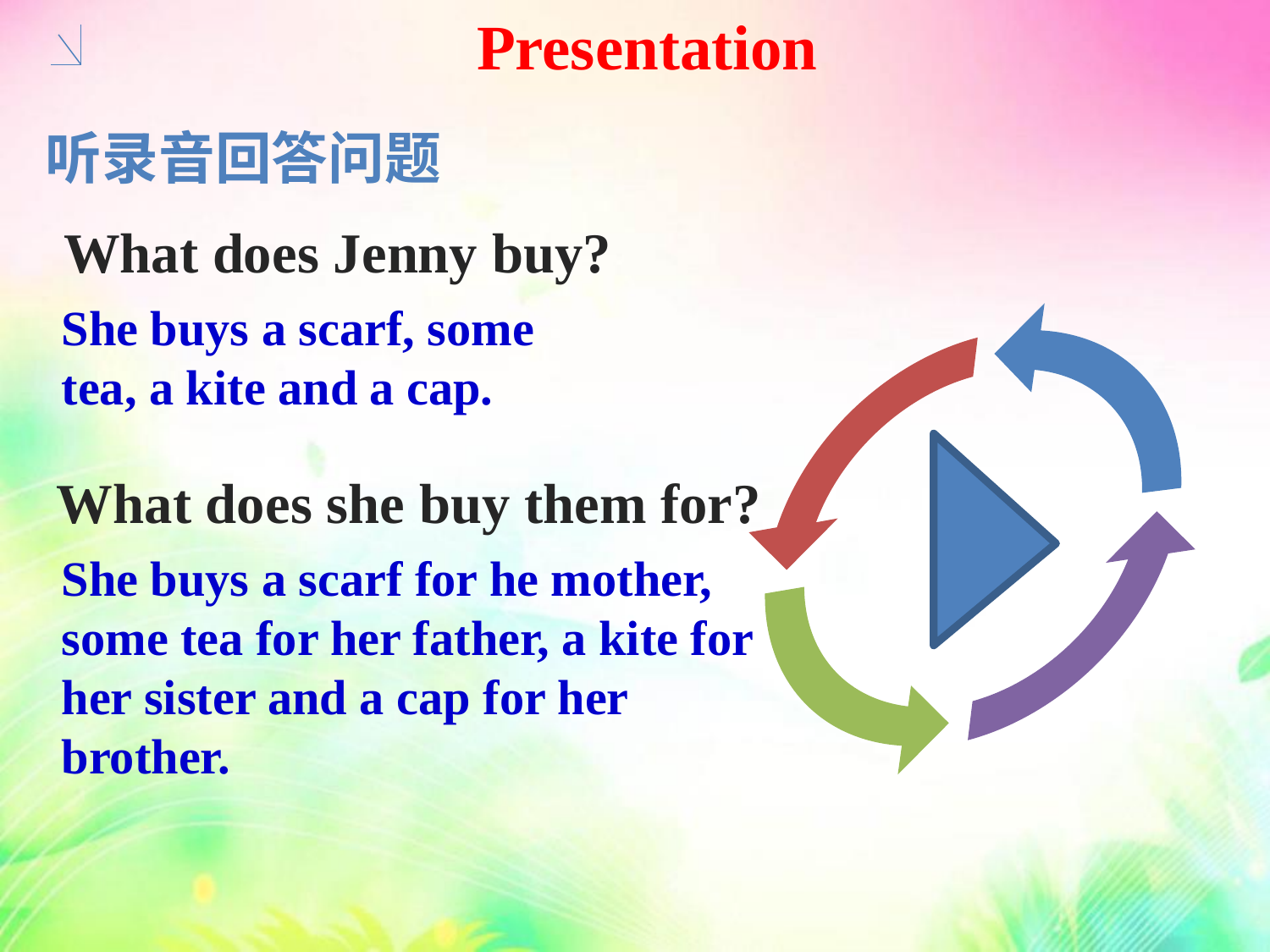

Presentation
听录音回答问题
What does Jenny buy?

She buys a scarf, some tea, a kite and a cap.
What does she buy them for?

She buys a scarf for he mother, some tea for her father, a kite for her sister and a cap for her brother.